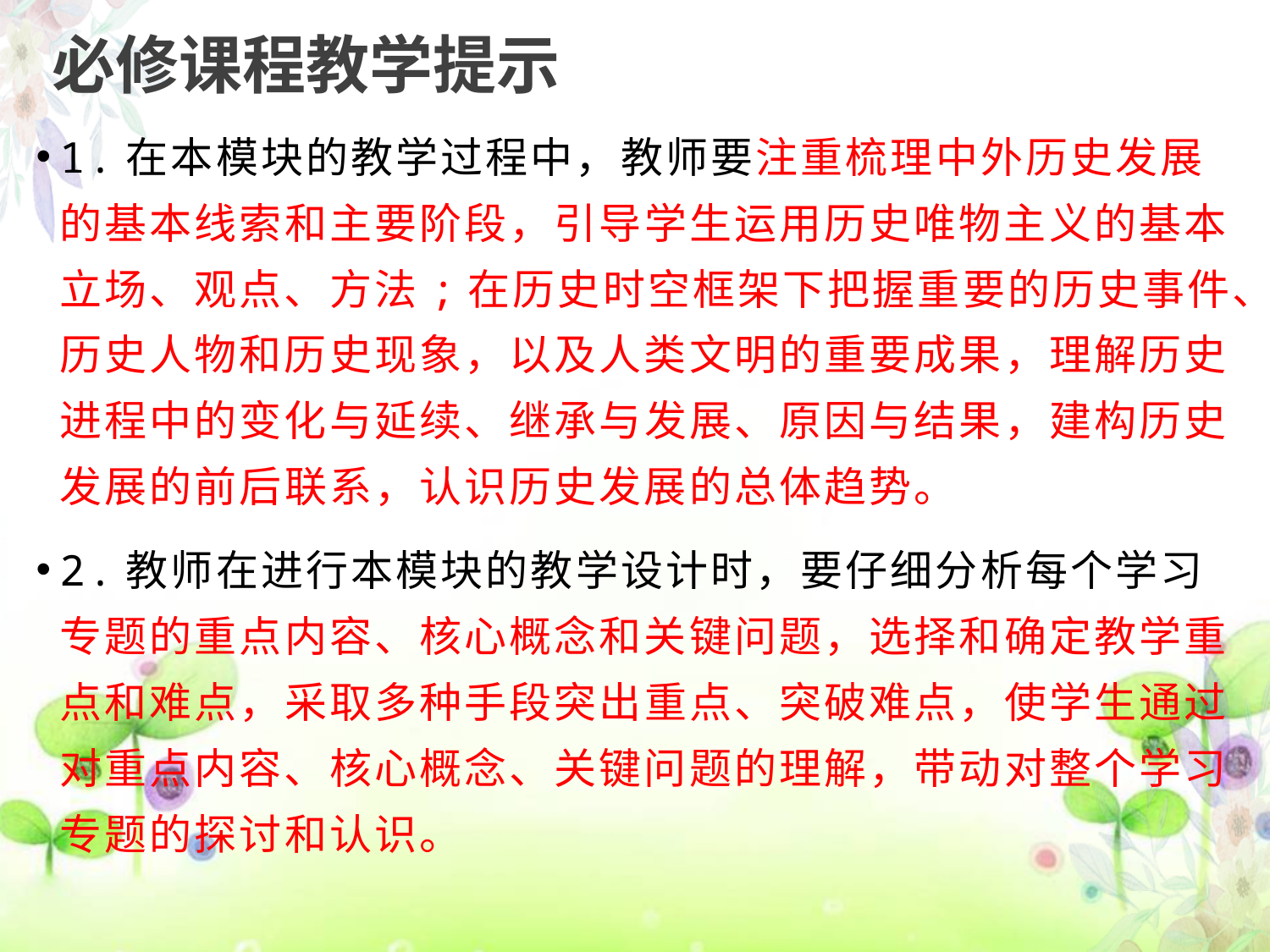

# 必修课程教学提示
1.在本模块的教学过程中，教师要注重梳理中外历史发展的基本线索和主要阶段，引导学生运用历史唯物主义的基本立场、观点、方法;在历史时空框架下把握重要的历史事件、历史人物和历史现象，以及人类文明的重要成果，理解历史进程中的变化与延续、继承与发展、原因与结果，建构历史发展的前后联系，认识历史发展的总体趋势。
2.教师在进行本模块的教学设计时，要仔细分析每个学习专题的重点内容、核心概念和关键问题，选择和确定教学重点和难点，采取多种手段突出重点、突破难点，使学生通过对重点内容、核心概念、关键问题的理解，带动对整个学习专题的探讨和认识。